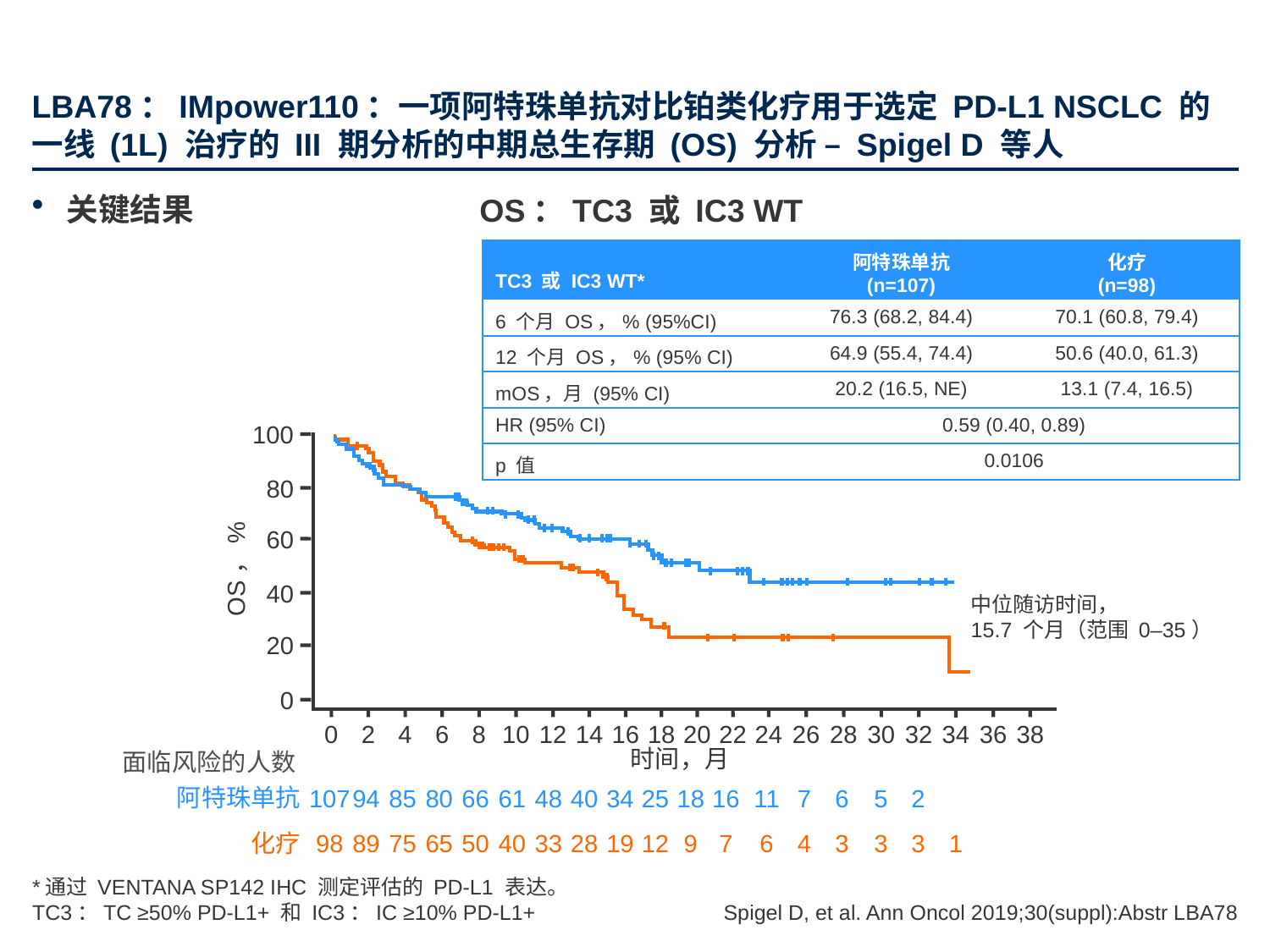

# LBA78：IMpower110：一项阿特珠单抗对比铂类化疗用于选定 PD-L1 NSCLC 的一线 (1L) 治疗的 III 期分析的中期总生存期 (OS) 分析 – Spigel D 等人
关键结果

OS：TC3 或 IC3 WT
| TC3 或 IC3 WT\* | 阿特珠单抗 (n=107) | 化疗 (n=98) |
| --- | --- | --- |
| 6 个月 OS，% (95%CI) | 76.3 (68.2, 84.4) | 70.1 (60.8, 79.4) |
| 12 个月 OS，% (95% CI) | 64.9 (55.4, 74.4) | 50.6 (40.0, 61.3) |
| mOS，月 (95% CI) | 20.2 (16.5, NE) | 13.1 (7.4, 16.5) |
| HR (95% CI) | 0.59 (0.40, 0.89) |  |
| p 值 | 0.0106 |  |
100

80

60

OS，%
40

20

0

36

38
0
2
4
6
8
10
12
14
16
18
20
22
24
26
28
30
32
时间，月
面临风险的人数

中位随访时间，
15.7 个月（范围 0–35）

34
阿特珠单抗
107
94
85
80
66
61
48
40
34
25
18
16
11
7
6
5
2

98
89
75
65
50
40
33
28
19
12
9
7
6
4
3
3
3
1
化疗
*通过 VENTANA SP142 IHC 测定评估的 PD-L1 表达。
TC3：TC ≥50% PD-L1+ 和 IC3：IC ≥10% PD-L1+
Spigel D, et al. Ann Oncol 2019;30(suppl):Abstr LBA78